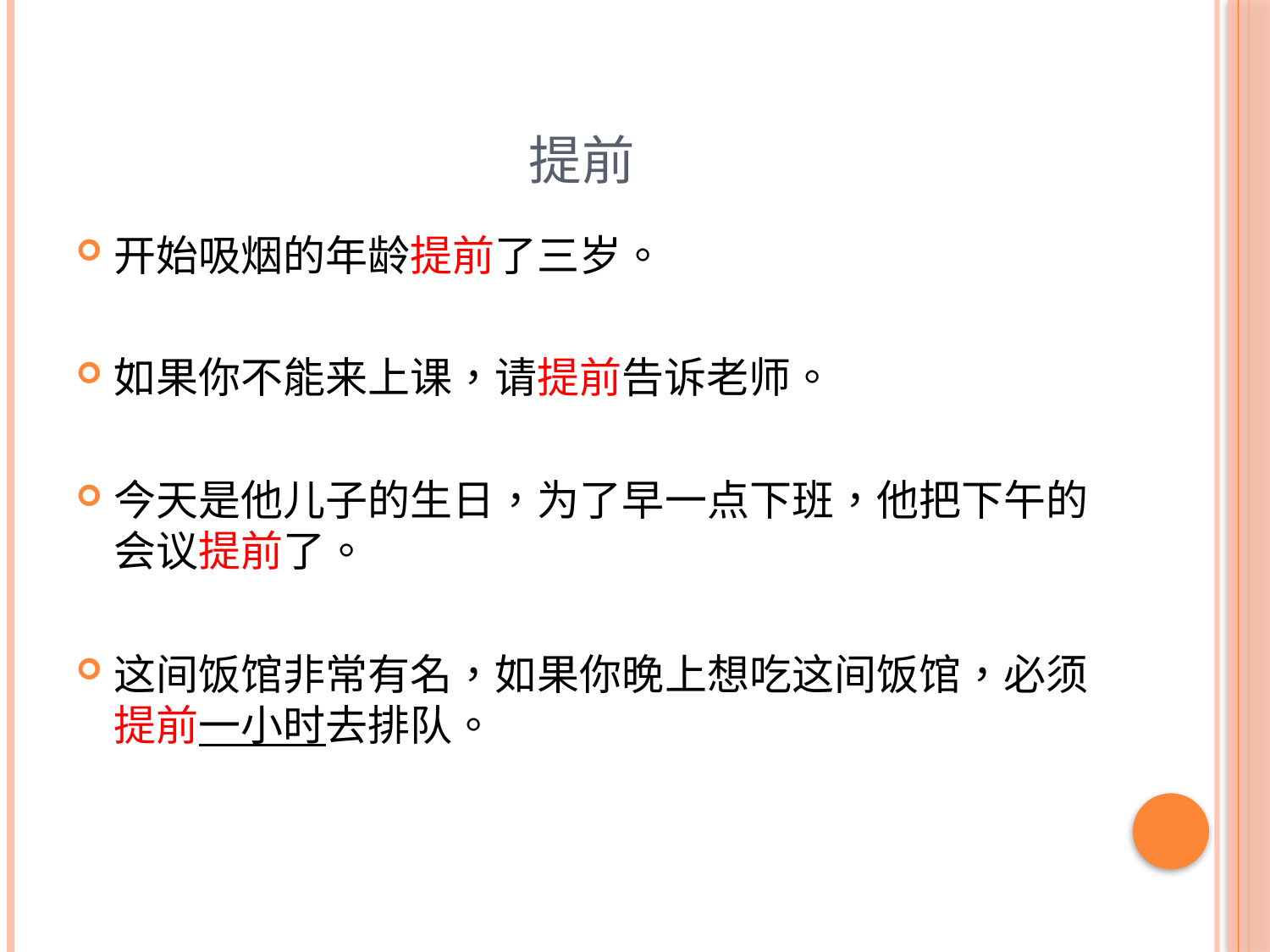

# 提前
开始吸烟的年龄提前了三岁。

如果你不能来上课，请提前告诉老师。

今天是他儿子的生日，为了早一点下班，他把下午的会议提前了。

这间饭馆非常有名，如果你晚上想吃这间饭馆，必须提前一小时去排队。